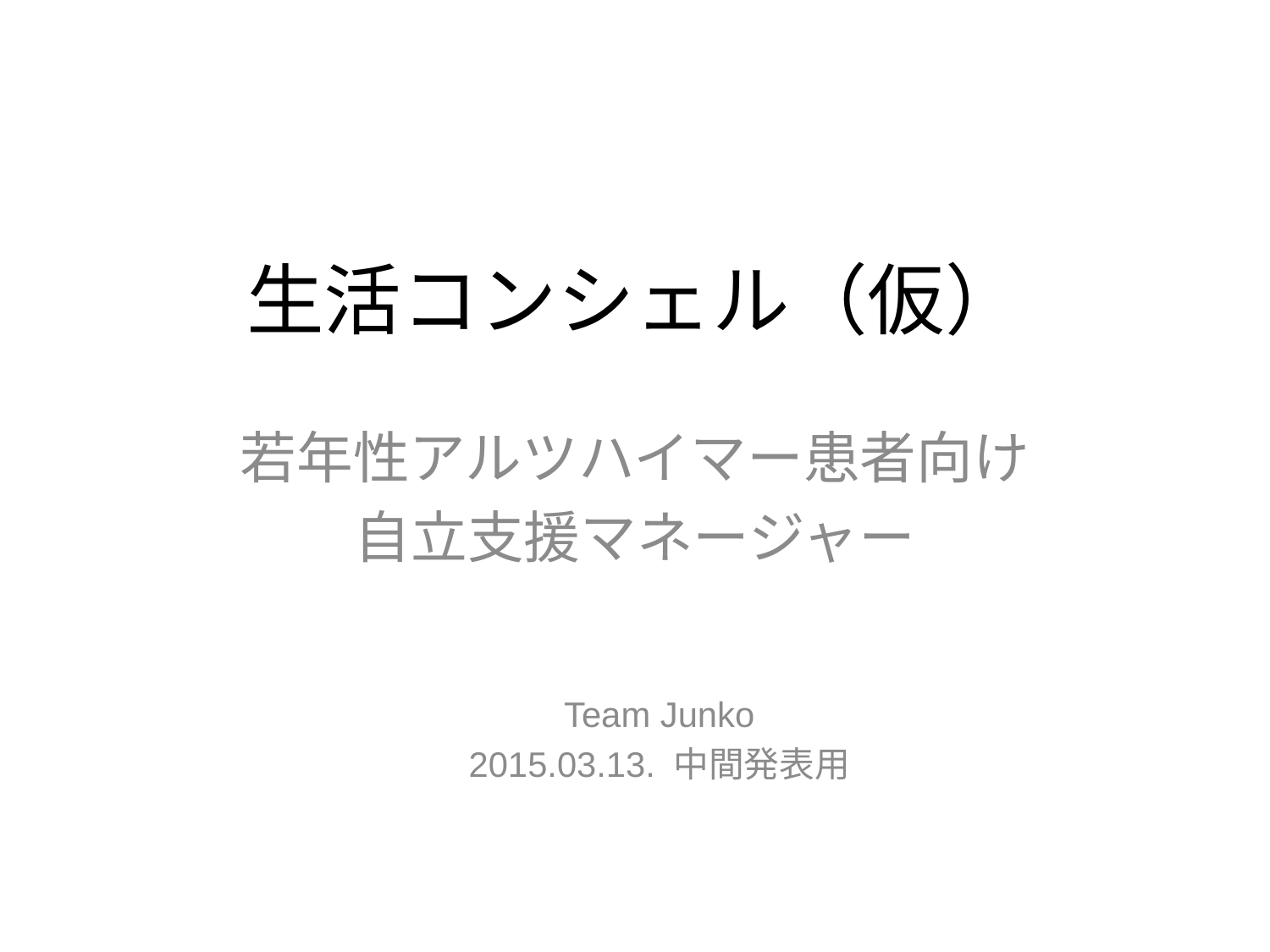

# 生活コンシェル（仮）
若年性アルツハイマー患者向け
自立支援マネージャー
Team Junko
2015.03.13. 中間発表用